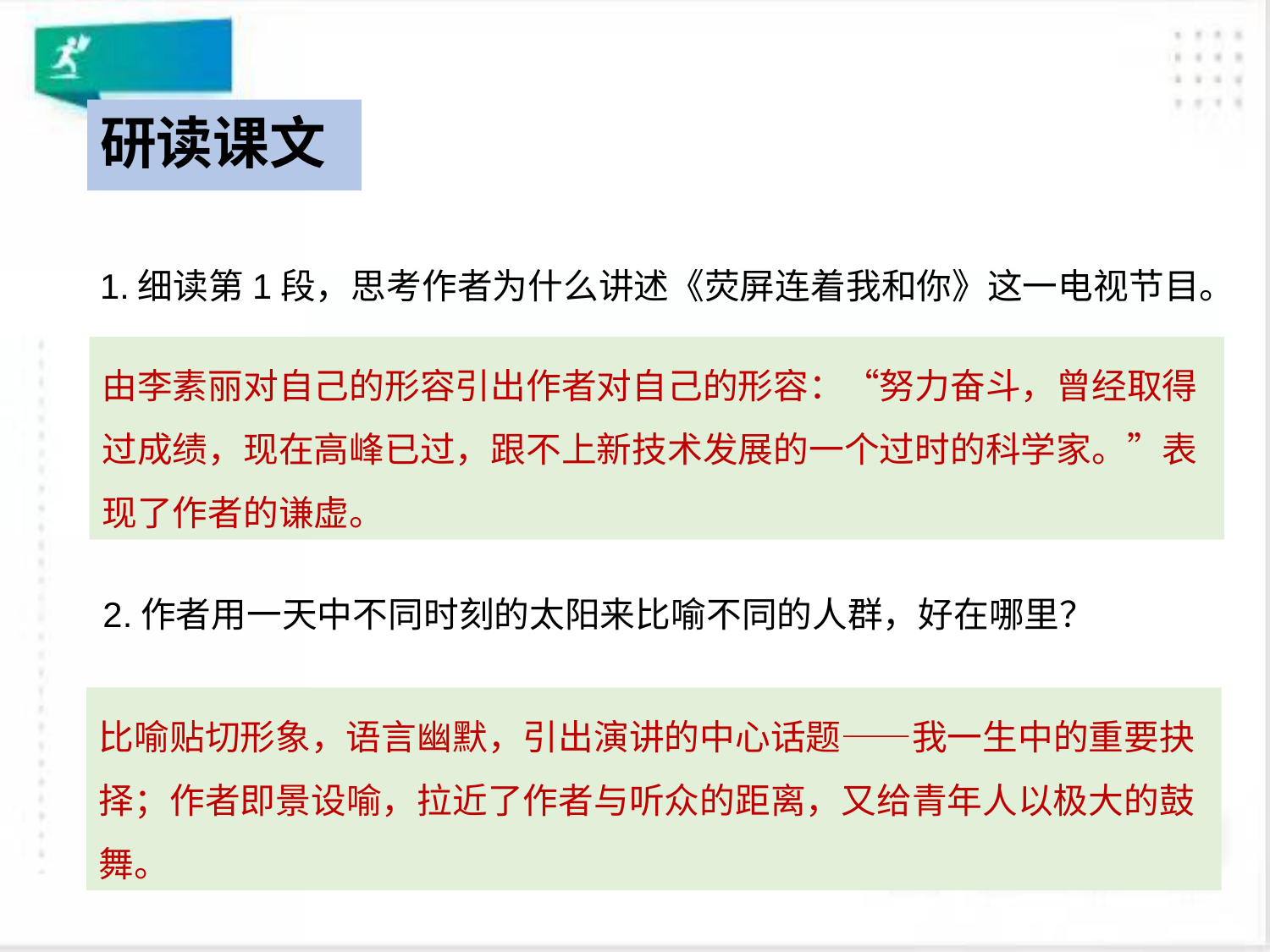

# 研读课文
1.细读第1段，思考作者为什么讲述《荧屏连着我和你》这一电视节目。
由李素丽对自己的形容引出作者对自己的形容：“努力奋斗，曾经取得过成绩，现在高峰已过，跟不上新技术发展的一个过时的科学家。”表现了作者的谦虚。
2.作者用一天中不同时刻的太阳来比喻不同的人群，好在哪里？
比喻贴切形象，语言幽默，引出演讲的中心话题——我一生中的重要抉择；作者即景设喻，拉近了作者与听众的距离，又给青年人以极大的鼓舞。